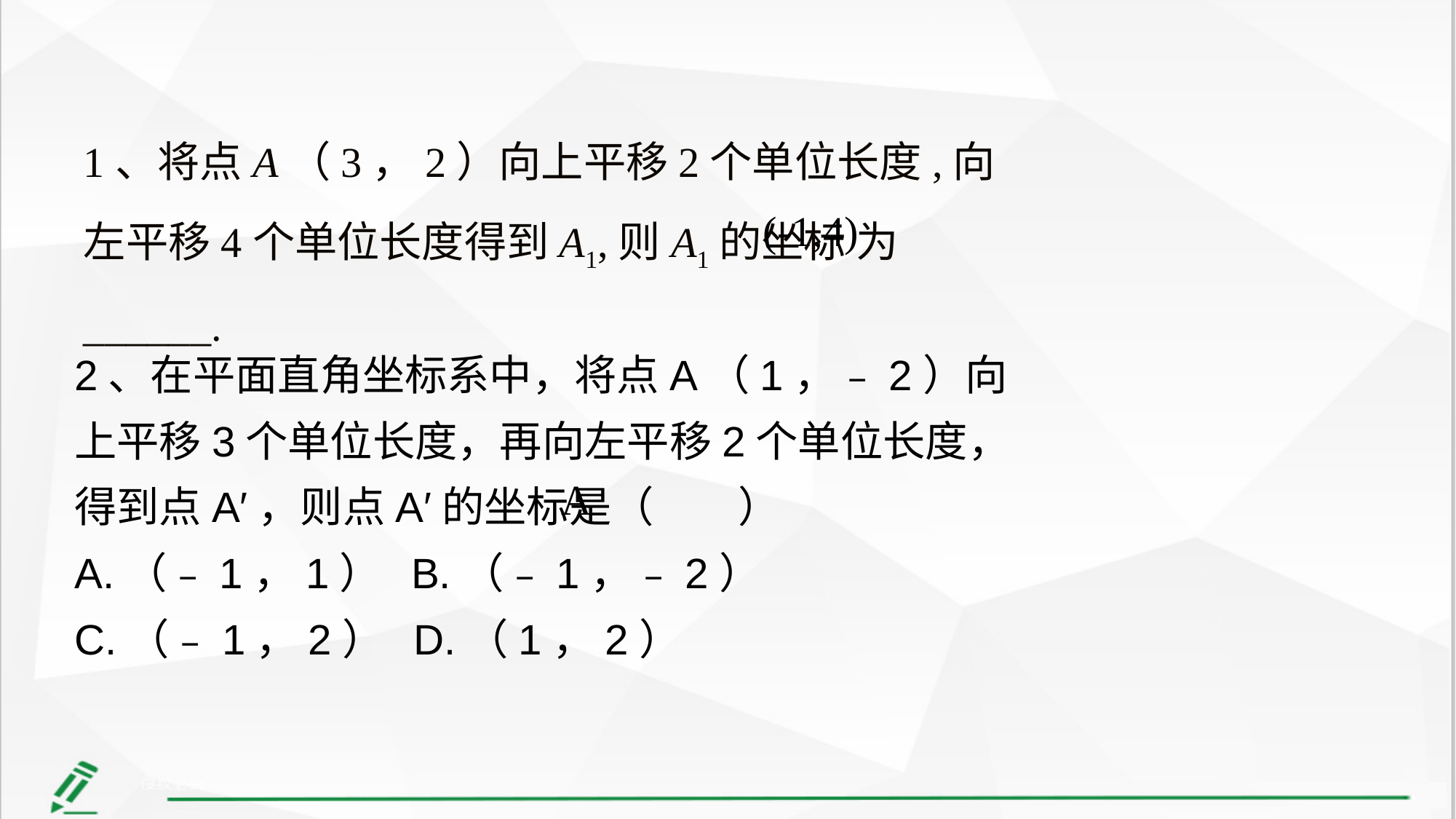

1、将点A（3，2）向上平移2个单位长度,向左平移4个单位长度得到A1,则A1的坐标 为______.
(-1,4)
2、在平面直角坐标系中，将点A（1，﹣2）向上平移3个单位长度，再向左平移2个单位长度，得到点A′，则点A′的坐标是（　　）
A.（﹣1，1）  B.（﹣1，﹣2）
C.（﹣1，2）  D.（1，2）
A